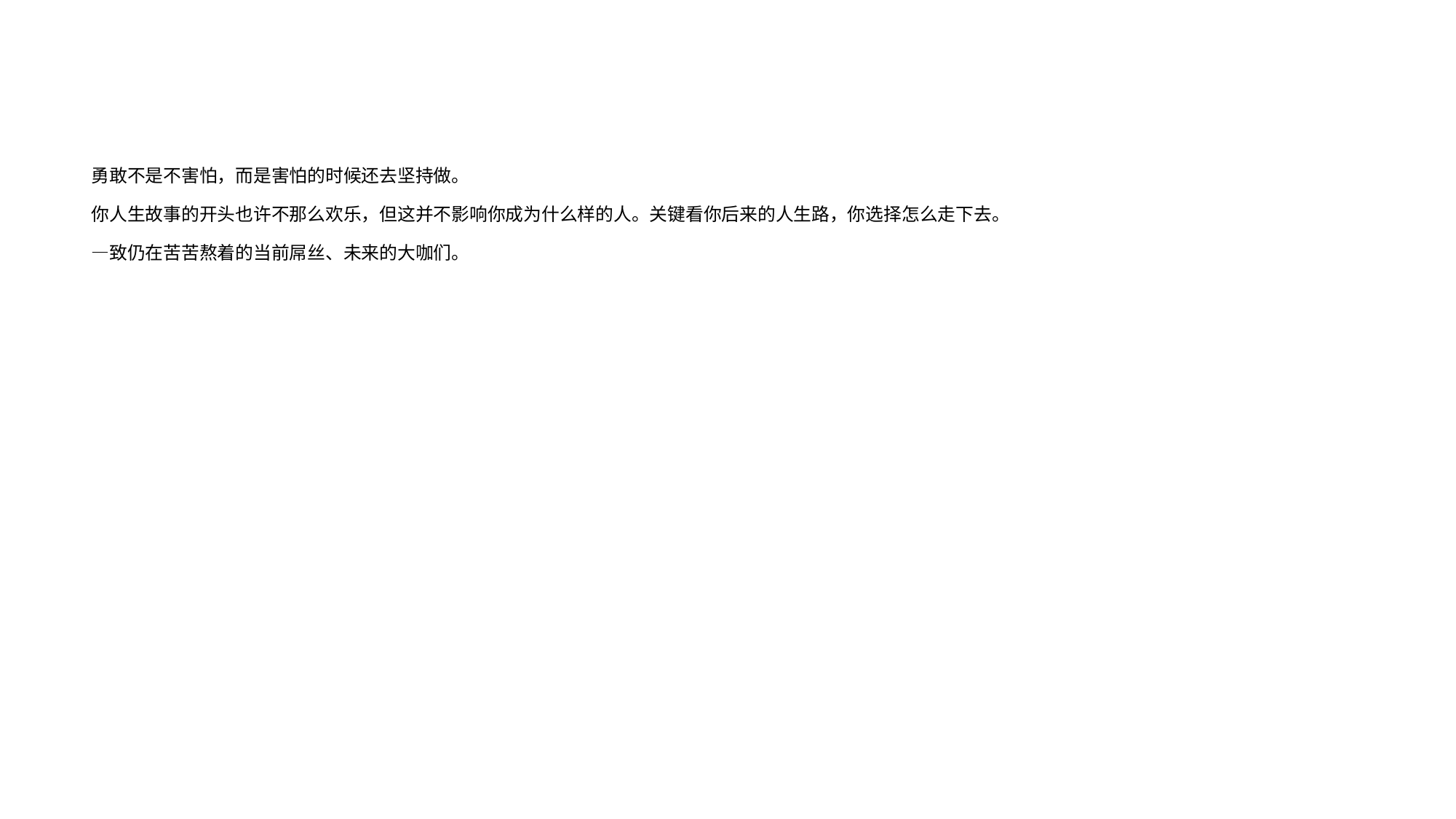

# 勇敢不是不害怕，而是害怕的时候还去坚持做。 你人生故事的开头也许不那么欢乐，但这并不影响你成为什么样的人。关键看你后来的人生路，你选择怎么走下去。 —致仍在苦苦熬着的当前屌丝、未来的大咖们。